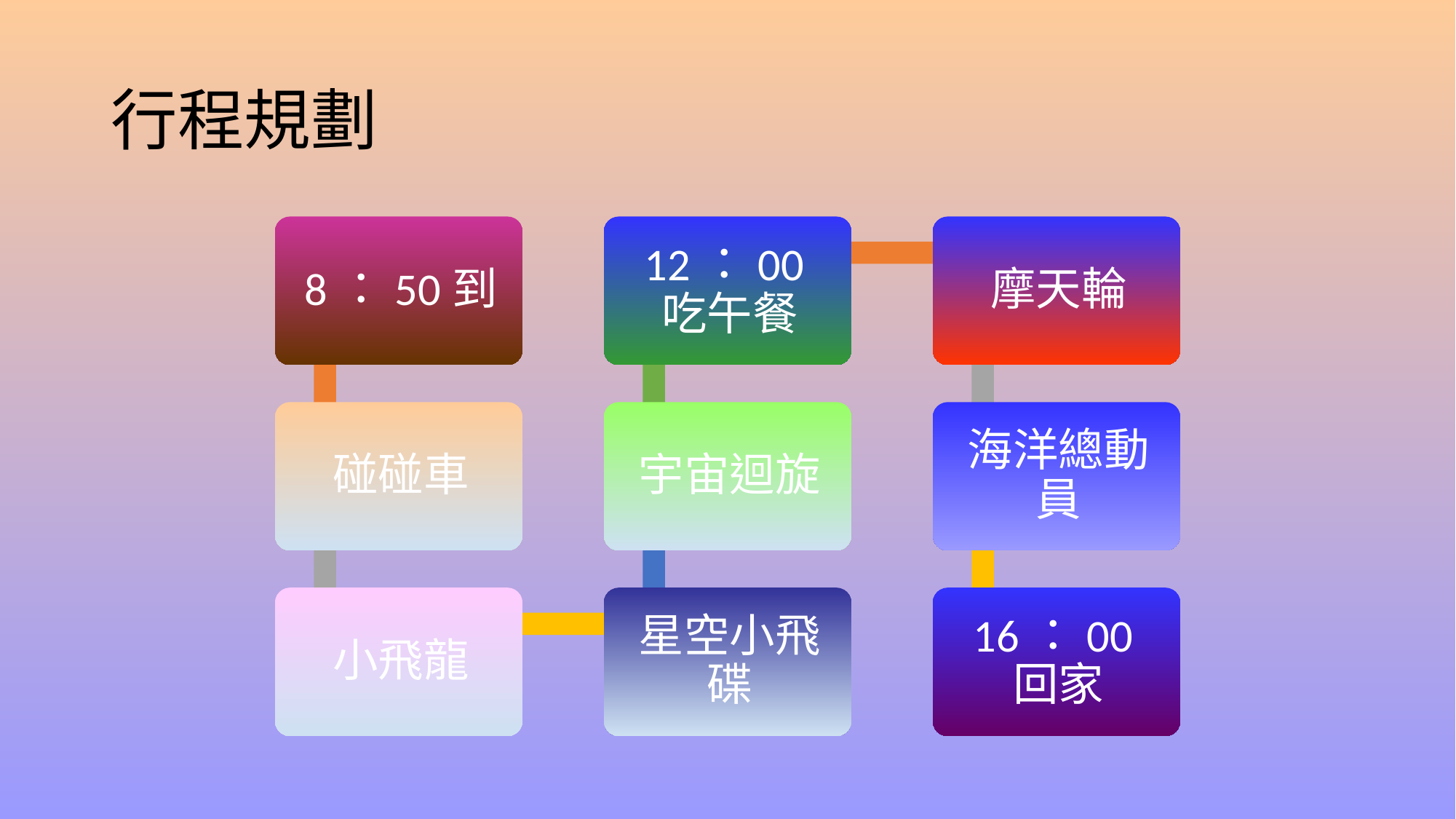

# 行程規劃
8：50到
碰碰車
小飛龍
星空小飛碟
宇宙迴旋
12：00吃午餐
摩天輪
海洋總動員
16：00回家